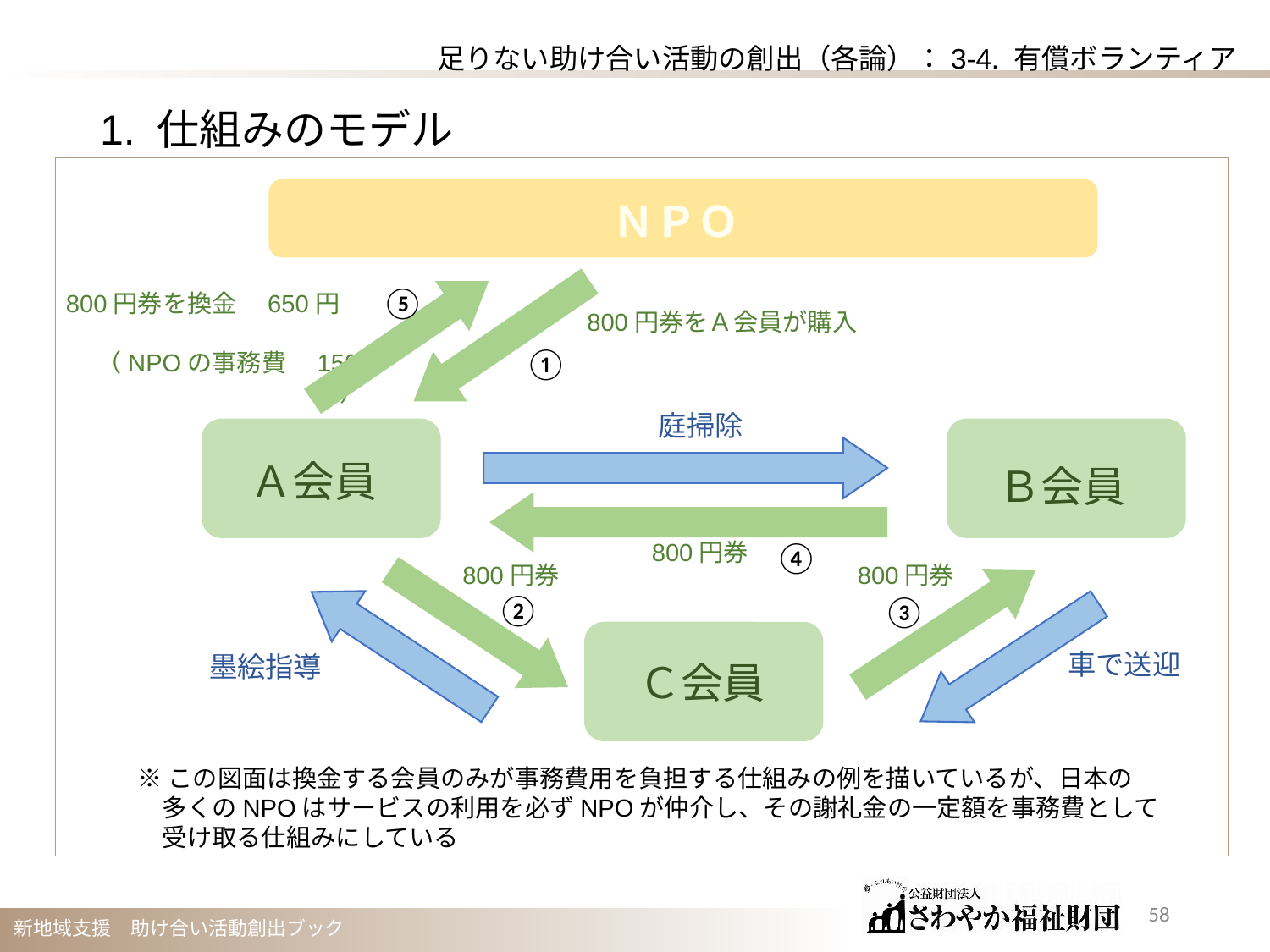

足りない助け合い活動の創出（各論）：3-4. 有償ボランティア
1. 仕組みのモデル

ＮＰＯ
⑤
800円券を換金　650円
（NPOの事務費　150円）
800円券をＡ会員が購入

①
庭掃除

Ａ会員
Ｂ会員

800円券
④
800円券
800円券
②
③

車で送迎
墨絵指導
Ｃ会員
※この図面は換金する会員のみが事務費用を負担する仕組みの例を描いているが、日本の
　多くのNPOはサービスの利用を必ずNPOが仲介し、その謝礼金の一定額を事務費として
　受け取る仕組みにしている
58